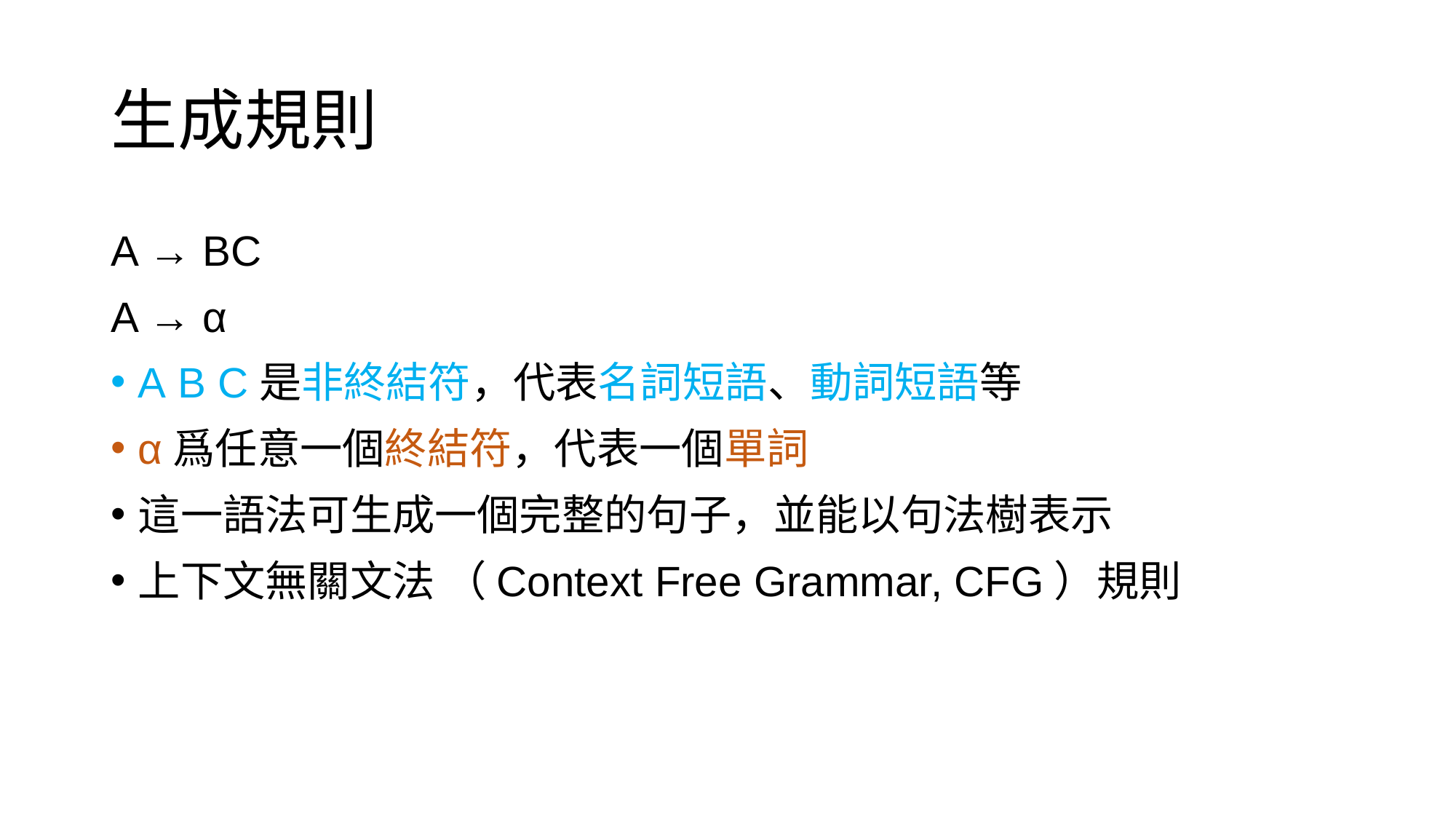

# 生成規則
A → BC
A → α
A B C是非終結符，代表名詞短語、動詞短語等
α爲任意一個終結符，代表一個單詞
這一語法可生成一個完整的句子，並能以句法樹表示
上下文無關文法 （Context Free Grammar, CFG）規則